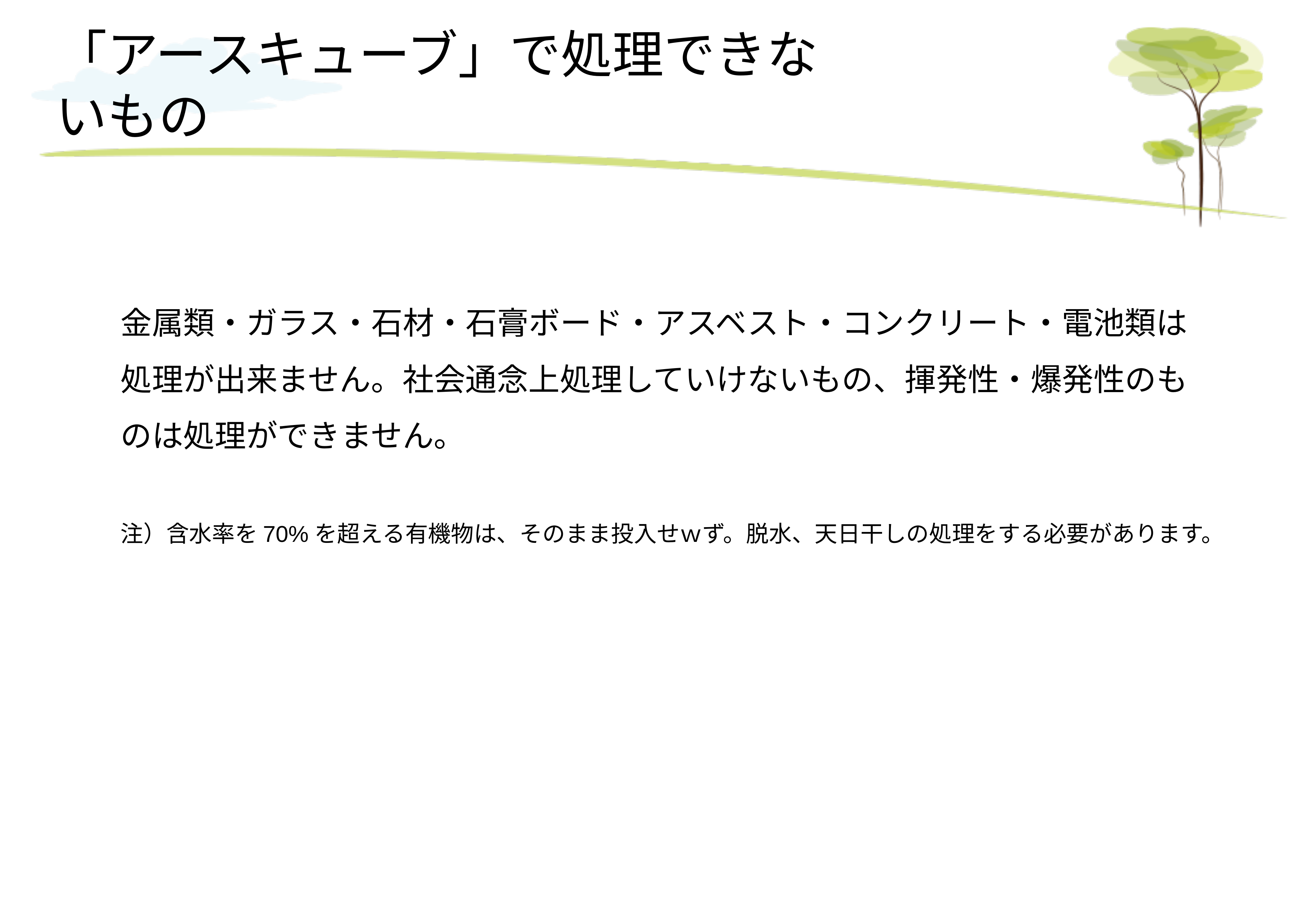

# 「アースキューブ」で処理できないもの
金属類・ガラス・石材・石膏ボード・アスベスト・コンクリート・電池類は処理が出来ません。社会通念上処理していけないもの、揮発性・爆発性のものは処理ができません。

注）含水率を70%を超える有機物は、そのまま投入せｗず。脱水、天日干しの処理をする必要があります。